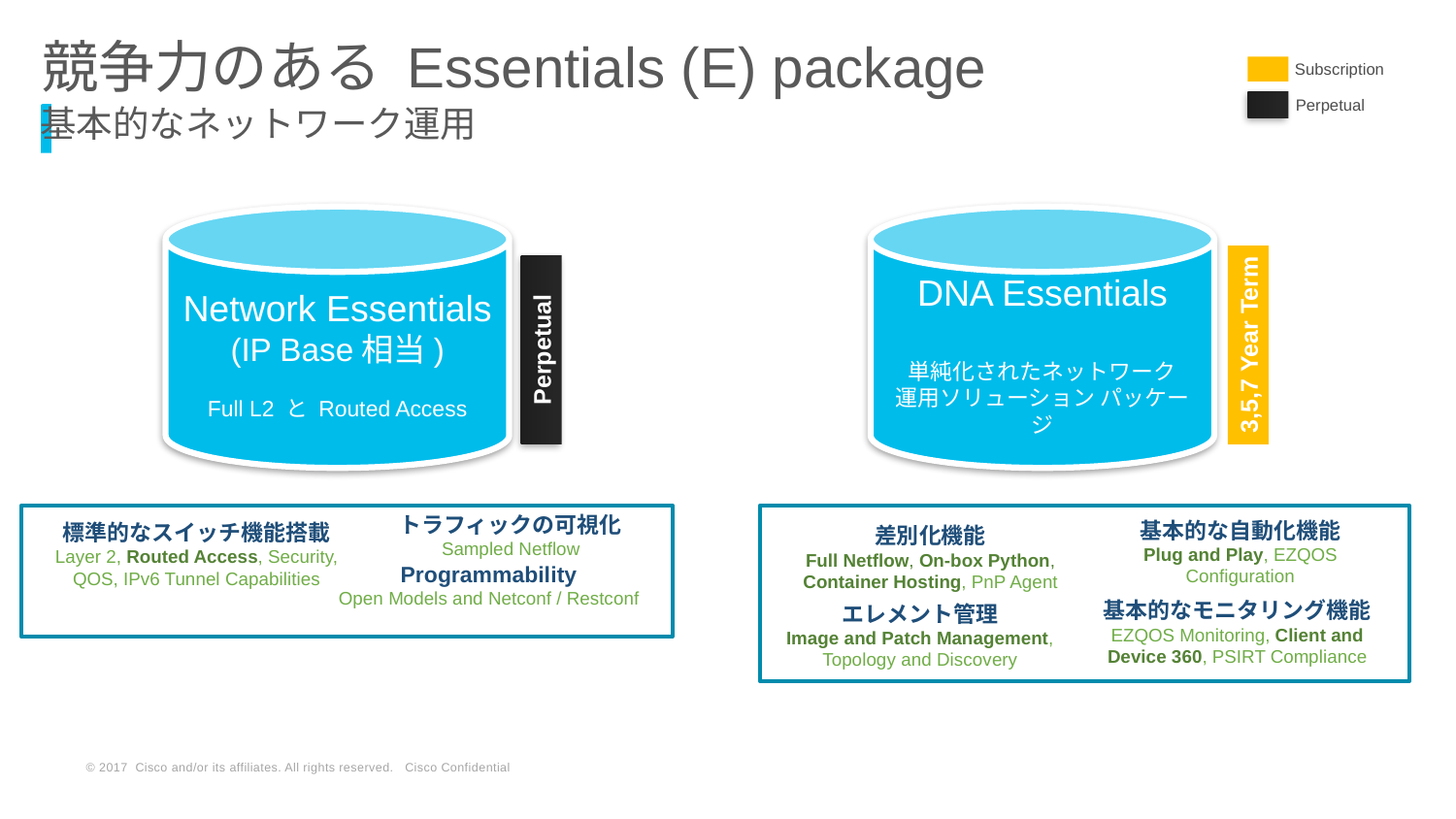

競争力のある Essentials (E) package
Subscription

Perpetual
基本的なネットワーク運用

Network Essentials
(IP Base相当)

Full L2 と Routed Access

DNA Essentials

単純化されたネットワーク
運用ソリューション パッケージ

3,5,7 Year Term
Perpetual

トラフィックの可視化
Sampled Netflow
基本的な自動化機能
Plug and Play, EZQOS Configuration
差別化機能
Full Netflow, On-box Python, Container Hosting, PnP Agent
基本的なモニタリング機能
EZQOS Monitoring, Client and Device 360, PSIRT Compliance
エレメント管理
Image and Patch Management, Topology and Discovery
標準的なスイッチ機能搭載
Layer 2, Routed Access, Security, QOS, IPv6 Tunnel Capabilities

Programmability
Open Models and Netconf / Restconf